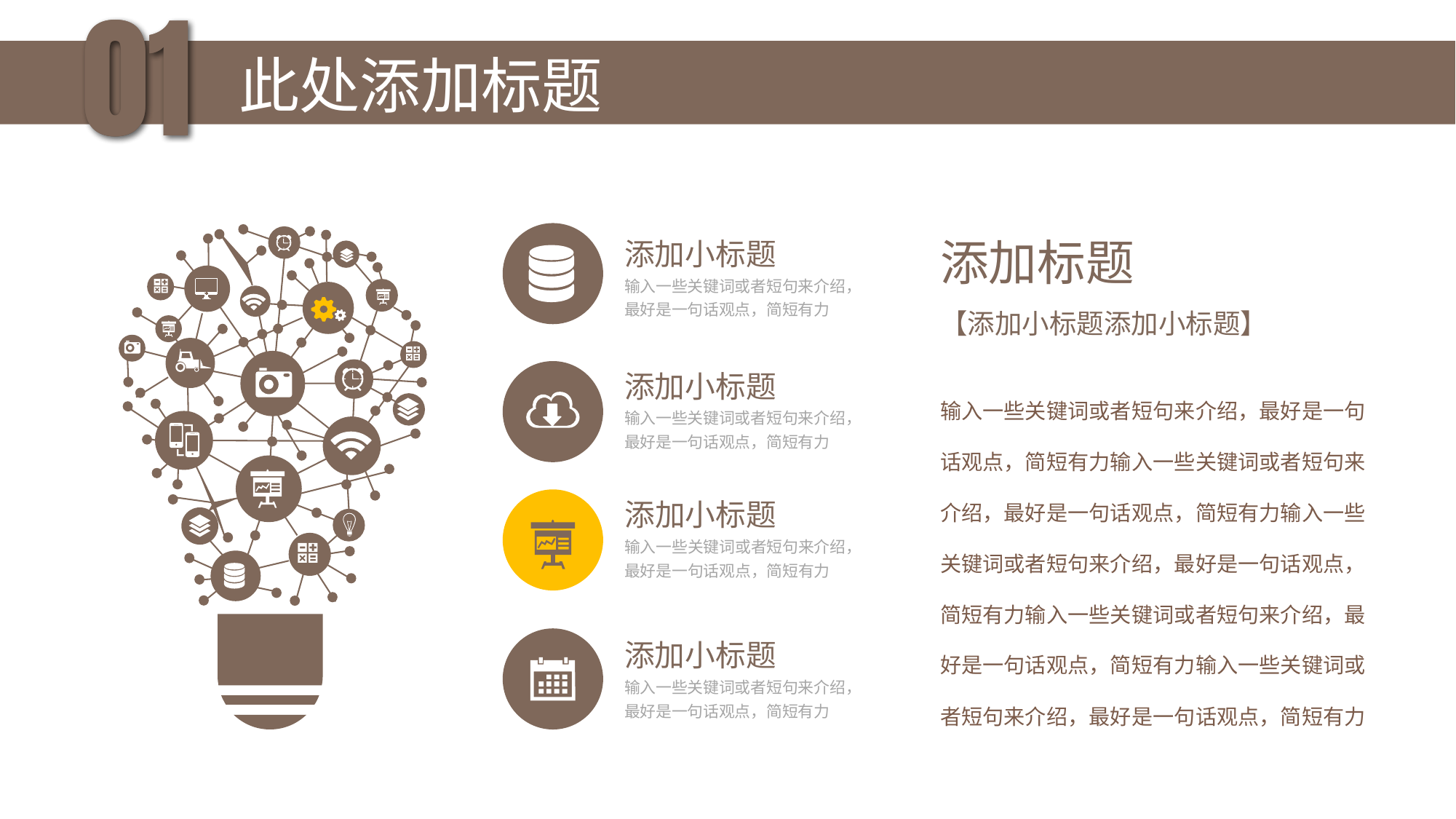

此处添加标题
01
01

添加标题
【添加小标题添加小标题】

输入一些关键词或者短句来介绍，最好是一句话观点，简短有力输入一些关键词或者短句来介绍，最好是一句话观点，简短有力输入一些关键词或者短句来介绍，最好是一句话观点，简短有力输入一些关键词或者短句来介绍，最好是一句话观点，简短有力输入一些关键词或者短句来介绍，最好是一句话观点，简短有力

添加小标题
输入一些关键词或者短句来介绍，最好是一句话观点，简短有力

添加小标题
输入一些关键词或者短句来介绍，最好是一句话观点，简短有力

添加小标题
输入一些关键词或者短句来介绍，最好是一句话观点，简短有力

添加小标题
输入一些关键词或者短句来介绍，最好是一句话观点，简短有力